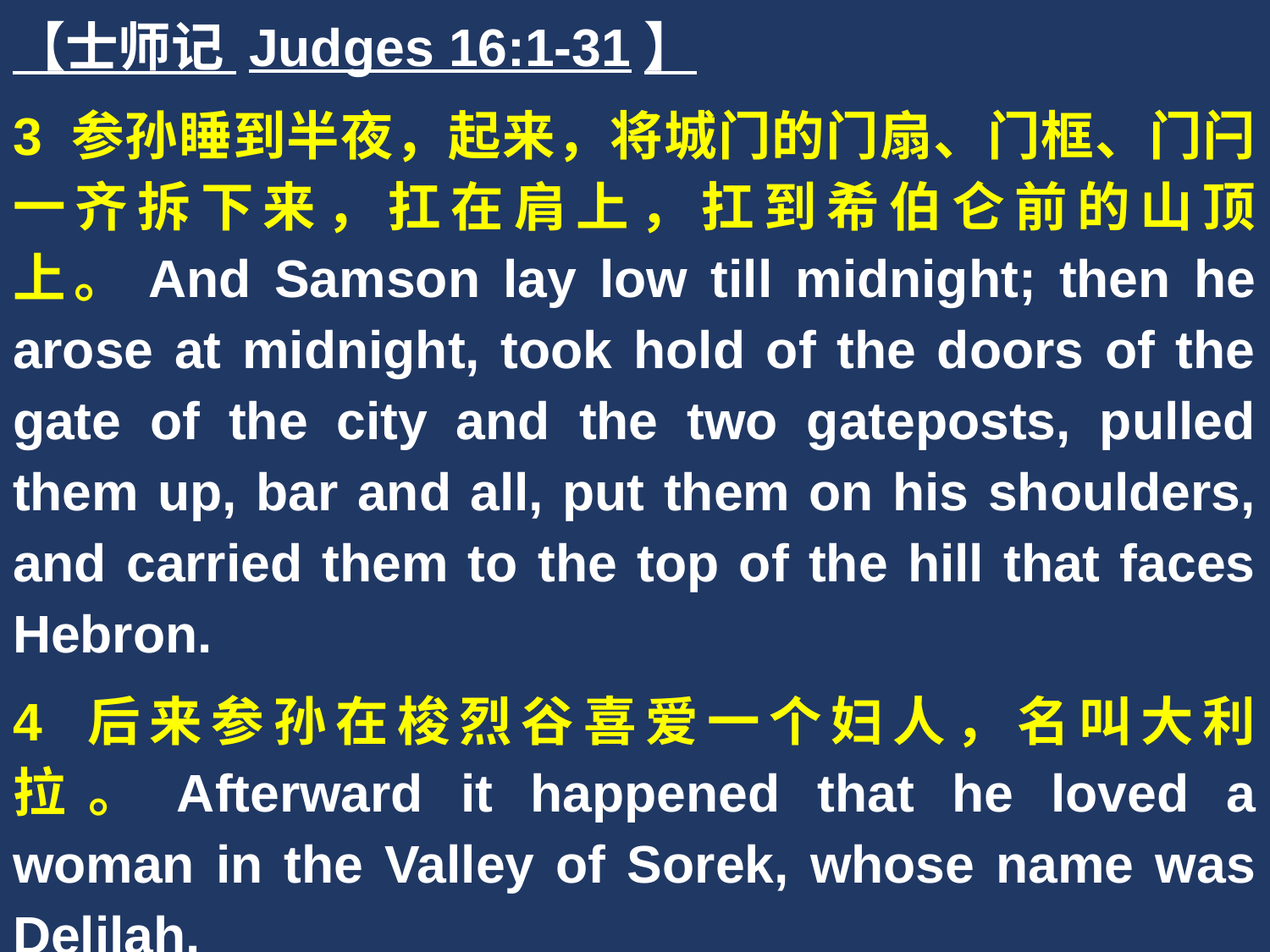

【士师记 Judges 16:1-31】
3 参孙睡到半夜，起来，将城门的门扇、门框、门闩一齐拆下来，扛在肩上，扛到希伯仑前的山顶上。And Samson lay low till midnight; then he arose at midnight, took hold of the doors of the gate of the city and the two gateposts, pulled them up, bar and all, put them on his shoulders, and carried them to the top of the hill that faces Hebron.
4 后来参孙在梭烈谷喜爱一个妇人，名叫大利拉。Afterward it happened that he loved a woman in the Valley of Sorek, whose name was Delilah.